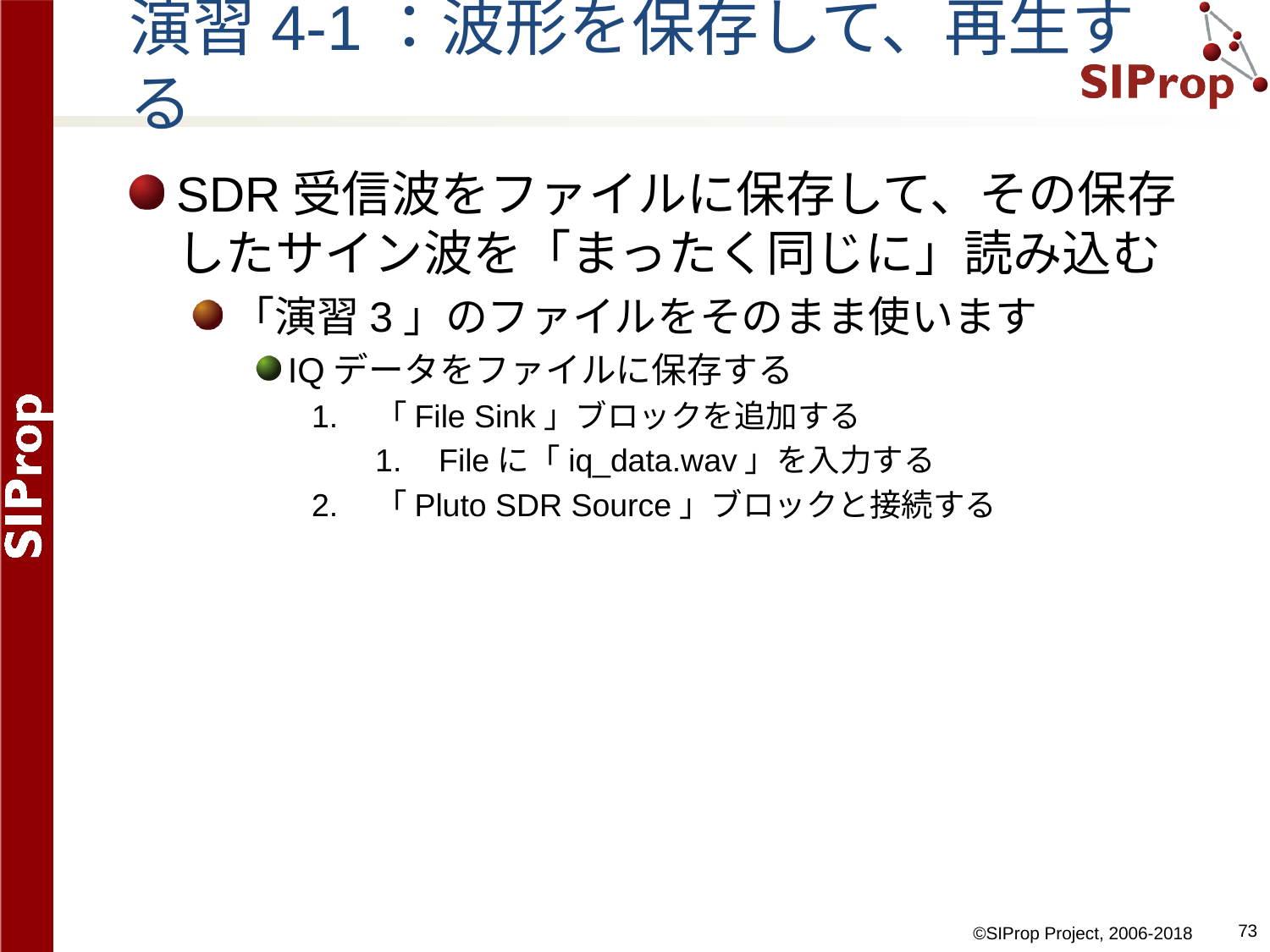

# 演習4-1：波形を保存して、再生する
SDR受信波をファイルに保存して、その保存したサイン波を「まったく同じに」読み込む
「演習3」のファイルをそのまま使います
IQデータをファイルに保存する
「File Sink」ブロックを追加する
Fileに「iq_data.wav」を入力する
「Pluto SDR Source」ブロックと接続する